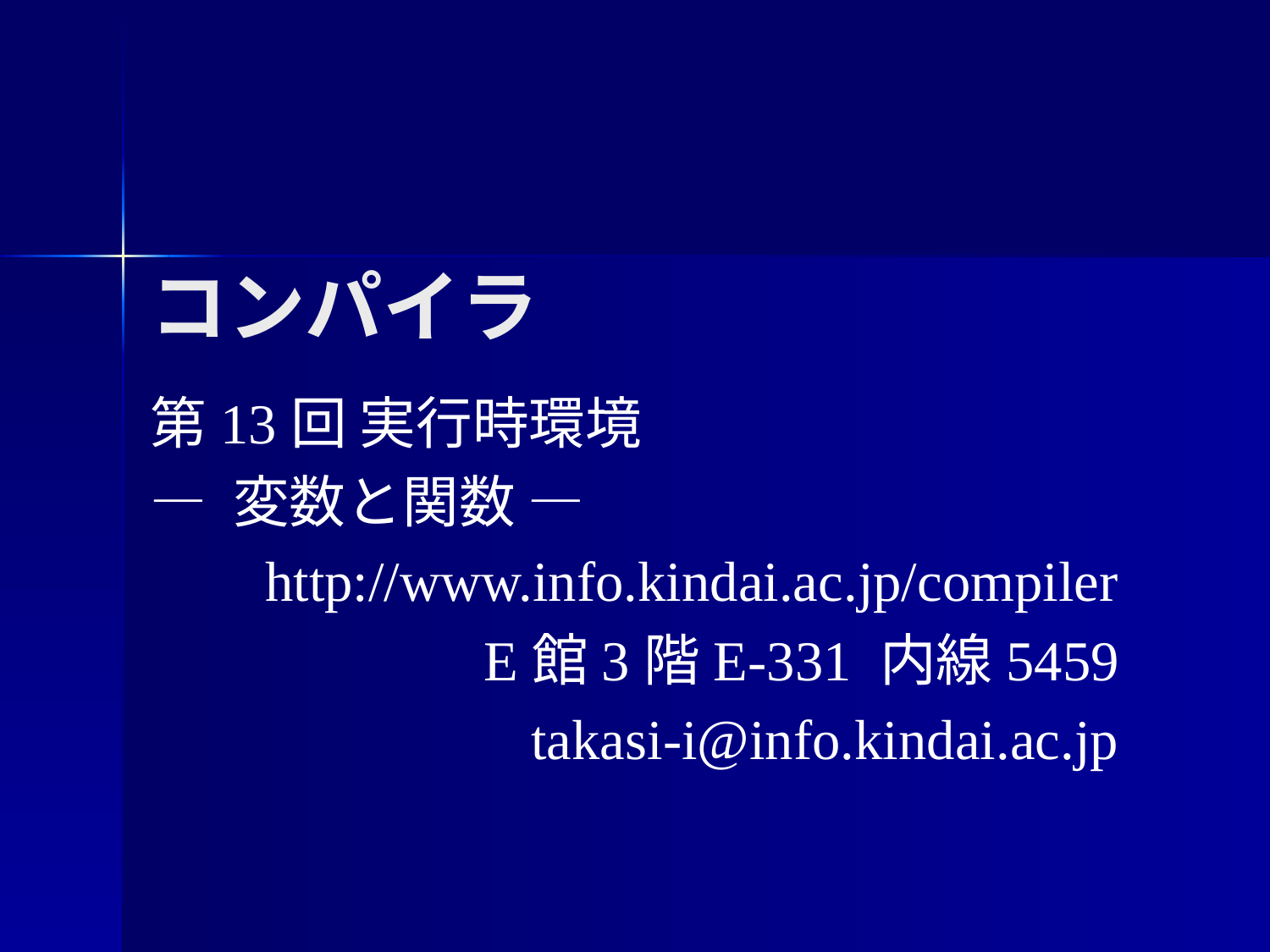

# コンパイラ
第13回 実行時環境
― 変数と関数 ―
http://www.info.kindai.ac.jp/compiler
E館3階E-331 内線5459
takasi-i@info.kindai.ac.jp